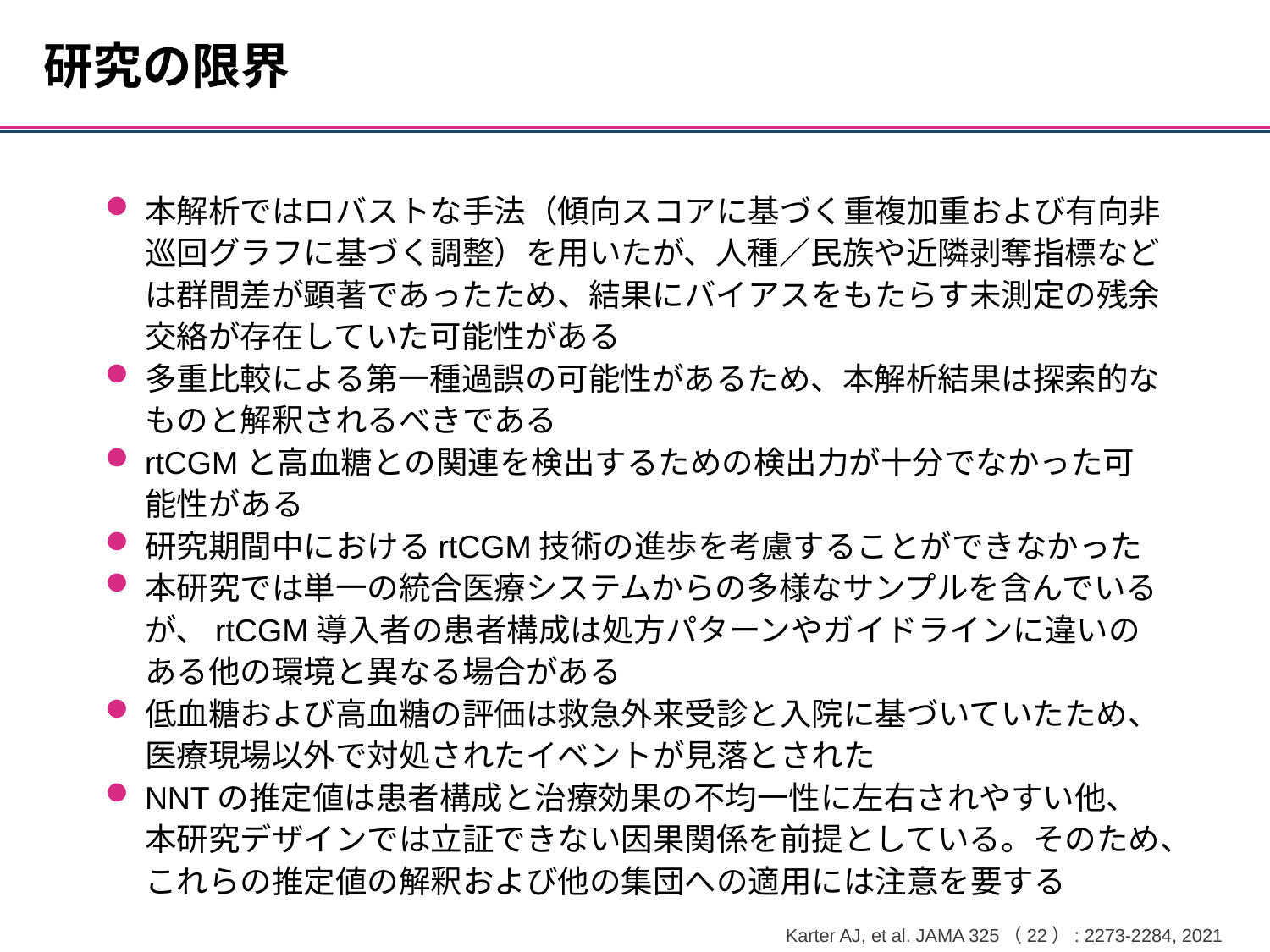

研究の限界
本解析ではロバストな手法（傾向スコアに基づく重複加重および有向非巡回グラフに基づく調整）を用いたが、人種／民族や近隣剥奪指標などは群間差が顕著であったため、結果にバイアスをもたらす未測定の残余交絡が存在していた可能性がある
多重比較による第一種過誤の可能性があるため、本解析結果は探索的なものと解釈されるべきである
rtCGMと高血糖との関連を検出するための検出力が十分でなかった可能性がある
研究期間中におけるrtCGM技術の進歩を考慮することができなかった
本研究では単一の統合医療システムからの多様なサンプルを含んでいるが、rtCGM導入者の患者構成は処方パターンやガイドラインに違いのある他の環境と異なる場合がある
低血糖および高血糖の評価は救急外来受診と入院に基づいていたため、医療現場以外で対処されたイベントが見落とされた
NNTの推定値は患者構成と治療効果の不均一性に左右されやすい他、本研究デザインでは立証できない因果関係を前提としている。そのため、これらの推定値の解釈および他の集団への適用には注意を要する
Karter AJ, et al. JAMA 325（22）: 2273-2284, 2021